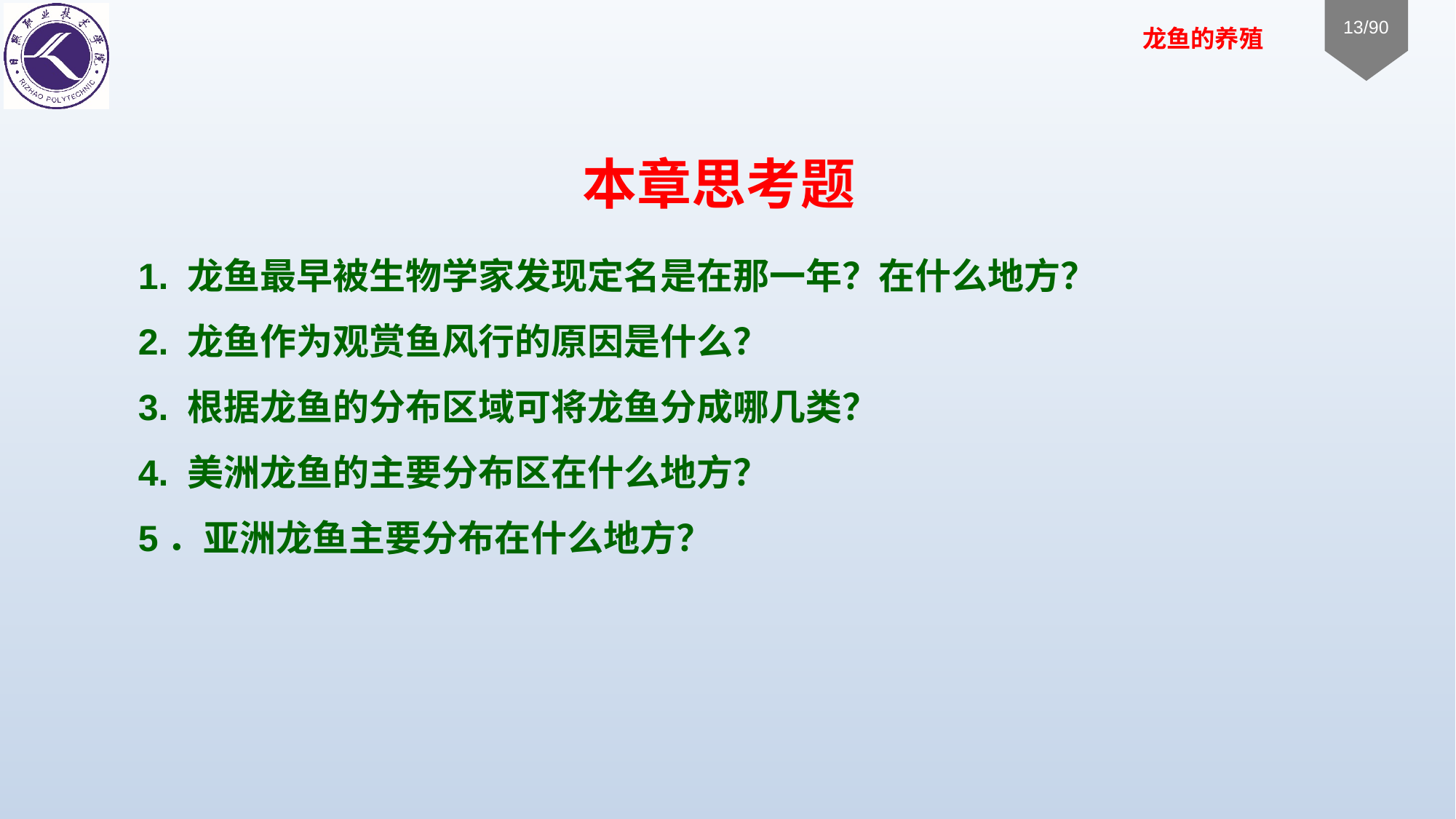

# 本章思考题
1. 龙鱼最早被生物学家发现定名是在那一年？在什么地方？
2. 龙鱼作为观赏鱼风行的原因是什么？
3. 根据龙鱼的分布区域可将龙鱼分成哪几类？
4. 美洲龙鱼的主要分布区在什么地方？
5．亚洲龙鱼主要分布在什么地方？